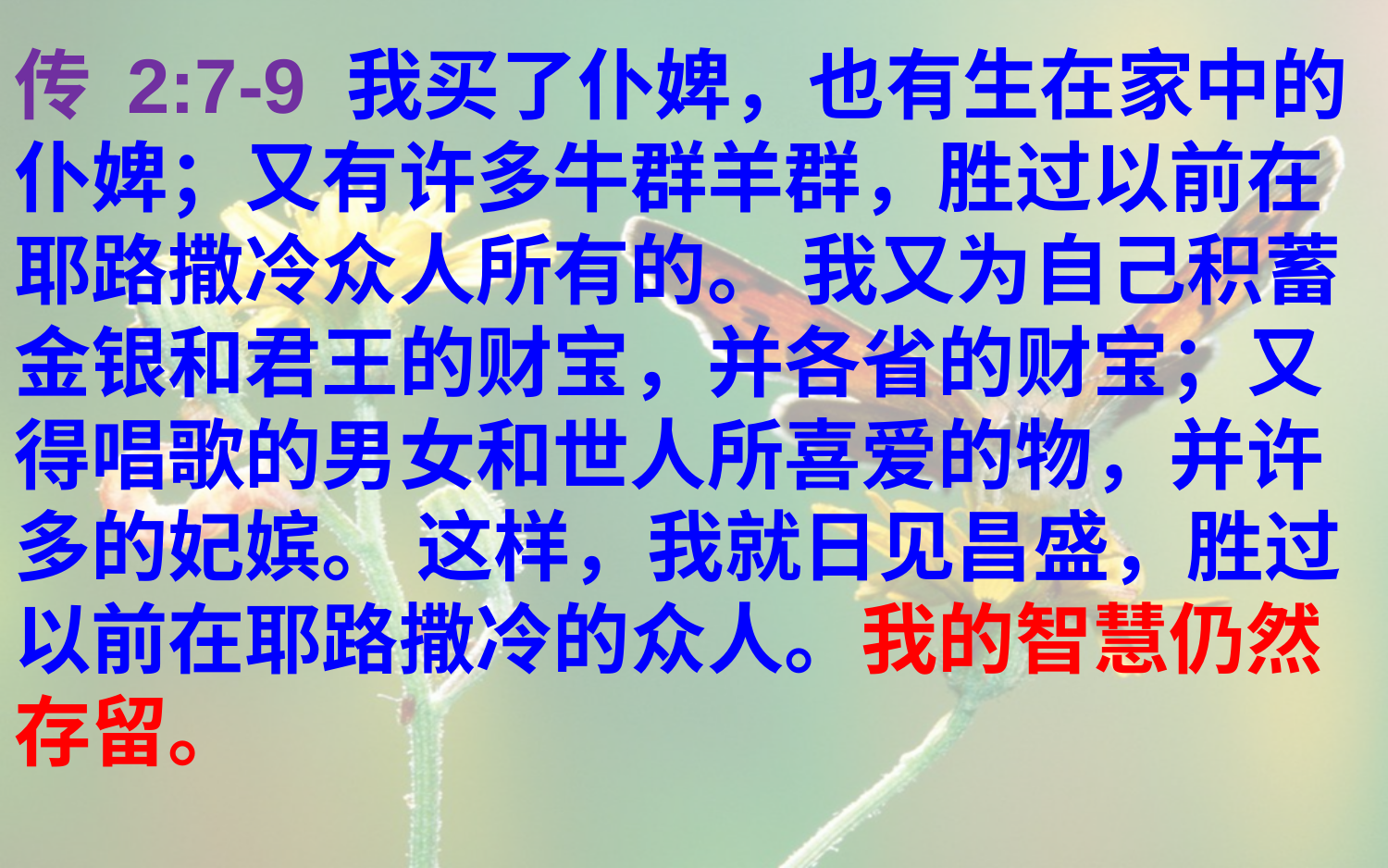

传 2:7-9 我买了仆婢，也有生在家中的仆婢；又有许多牛群羊群，胜过以前在耶路撒冷众人所有的。 我又为自己积蓄金银和君王的财宝，并各省的财宝；又得唱歌的男女和世人所喜爱的物，并许多的妃嫔。 这样，我就日见昌盛，胜过以前在耶路撒冷的众人。我的智慧仍然存留。